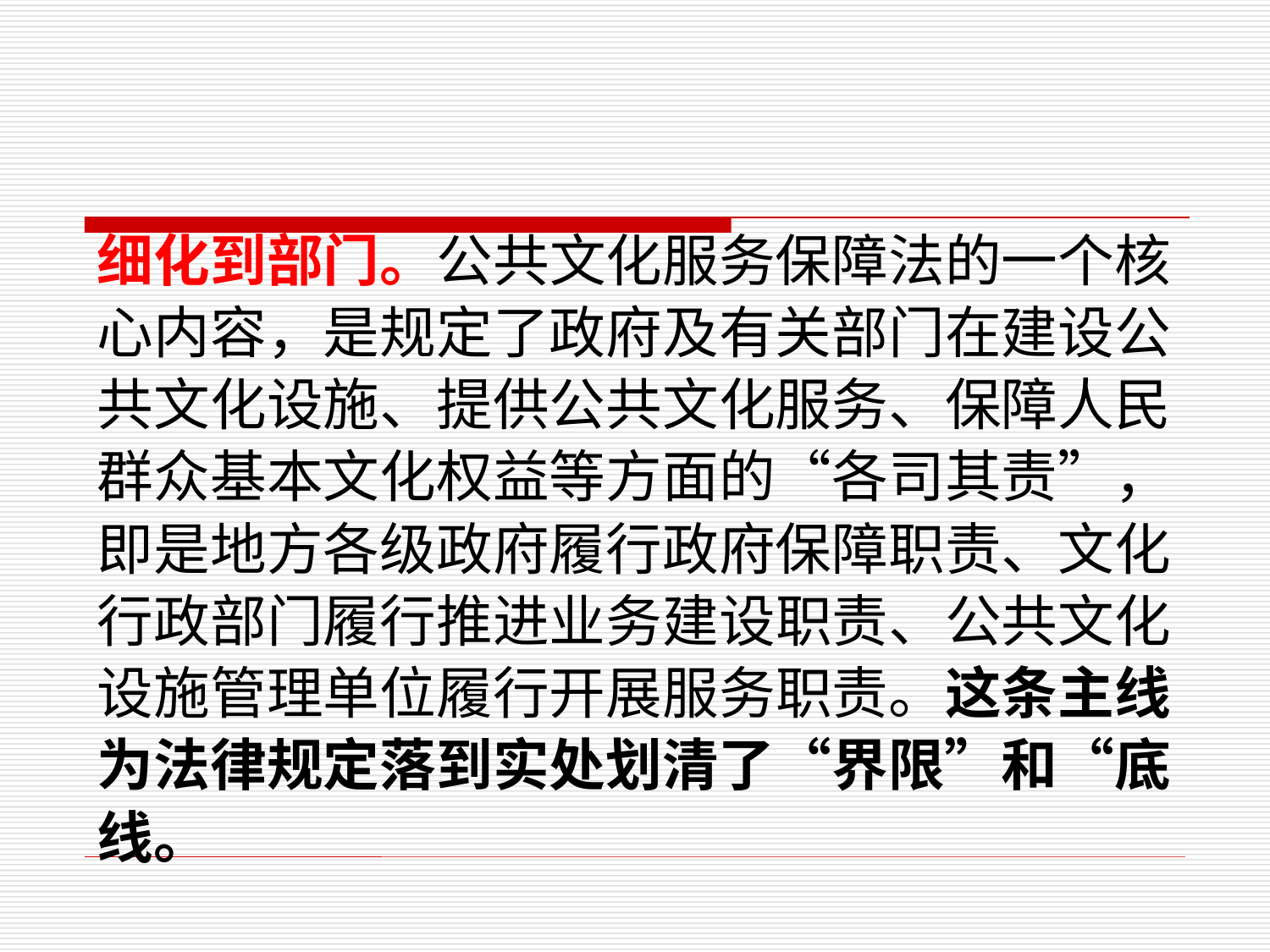

细化到部门。公共文化服务保障法的一个核
心内容，是规定了政府及有关部门在建设公
共文化设施、提供公共文化服务、保障人民
群众基本文化权益等方面的“各司其责”，
即是地方各级政府履行政府保障职责、文化
行政部门履行推进业务建设职责、公共文化
设施管理单位履行开展服务职责。这条主线
为法律规定落到实处划清了“界限”和“底
线。